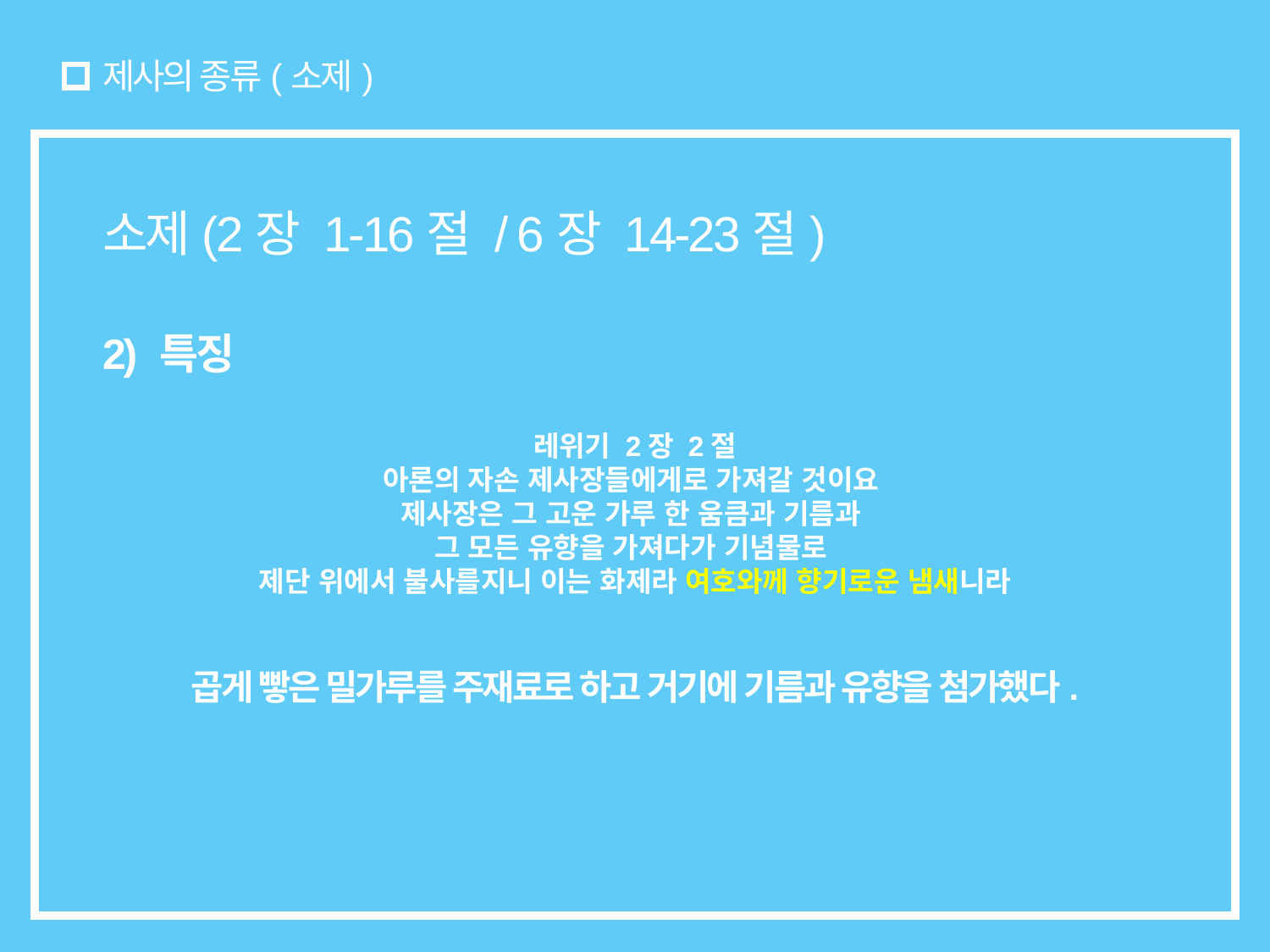

# 제사의 종류(소제)

소제(2장 1-16절 / 6장 14-23절)
2) 특징

레위기 2장 2절
아론의 자손 제사장들에게로 가져갈 것이요
제사장은 그 고운 가루 한 움큼과 기름과
그 모든 유향을 가져다가 기념물로
제단 위에서 불사를지니 이는 화제라 여호와께 향기로운 냄새니라

곱게 빻은 밀가루를 주재료로 하고 거기에 기름과 유향을 첨가했다.